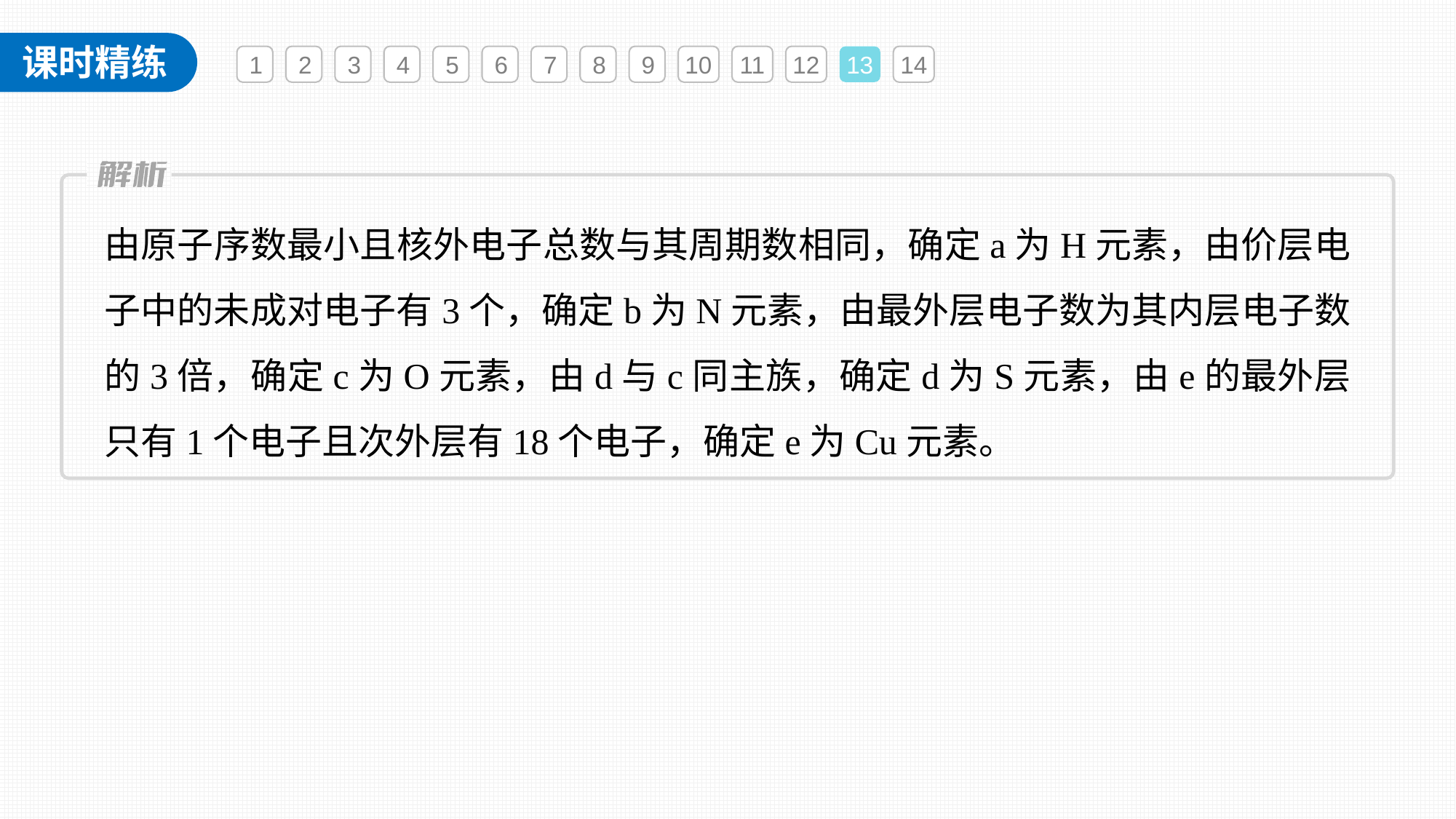

1
2
3
4
5
6
7
8
9
10
11
12
13
14

由原子序数最小且核外电子总数与其周期数相同，确定a为H元素，由价层电子中的未成对电子有3个，确定b为N元素，由最外层电子数为其内层电子数的3倍，确定c为O元素，由d与c同主族，确定d为S元素，由e的最外层只有1个电子且次外层有18个电子，确定e为Cu元素。